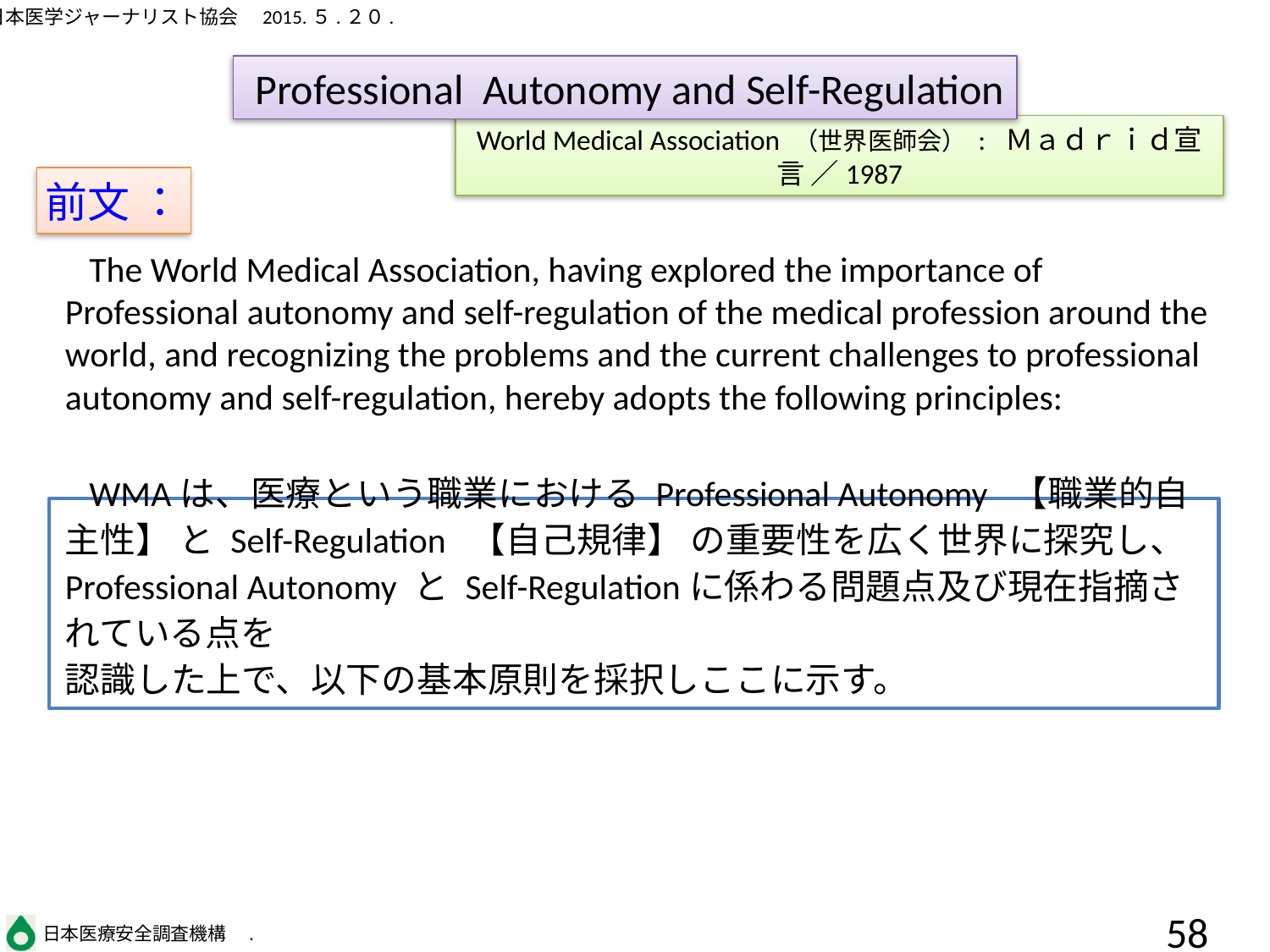

Professional  Autonomy and Self-Regulation
World Medical Association （世界医師会） :  Ｍａｄｒｉｄ宣言 ／1987

前文 ：
   The World Medical Association, having explored the importance of
Professional autonomy and self-regulation of the medical profession around the world, and recognizing the problems and the current challenges to professional autonomy and self-regulation, hereby adopts the following principles:

   WMAは、医療という職業における Professional Autonomy  【職業的自主性】 と Self-Regulation  【自己規律】 の重要性を広く世界に探究し、Professional Autonomy と Self-Regulationに係わる問題点及び現在指摘されている点を
認識した上で、以下の基本原則を採択しここに示す。